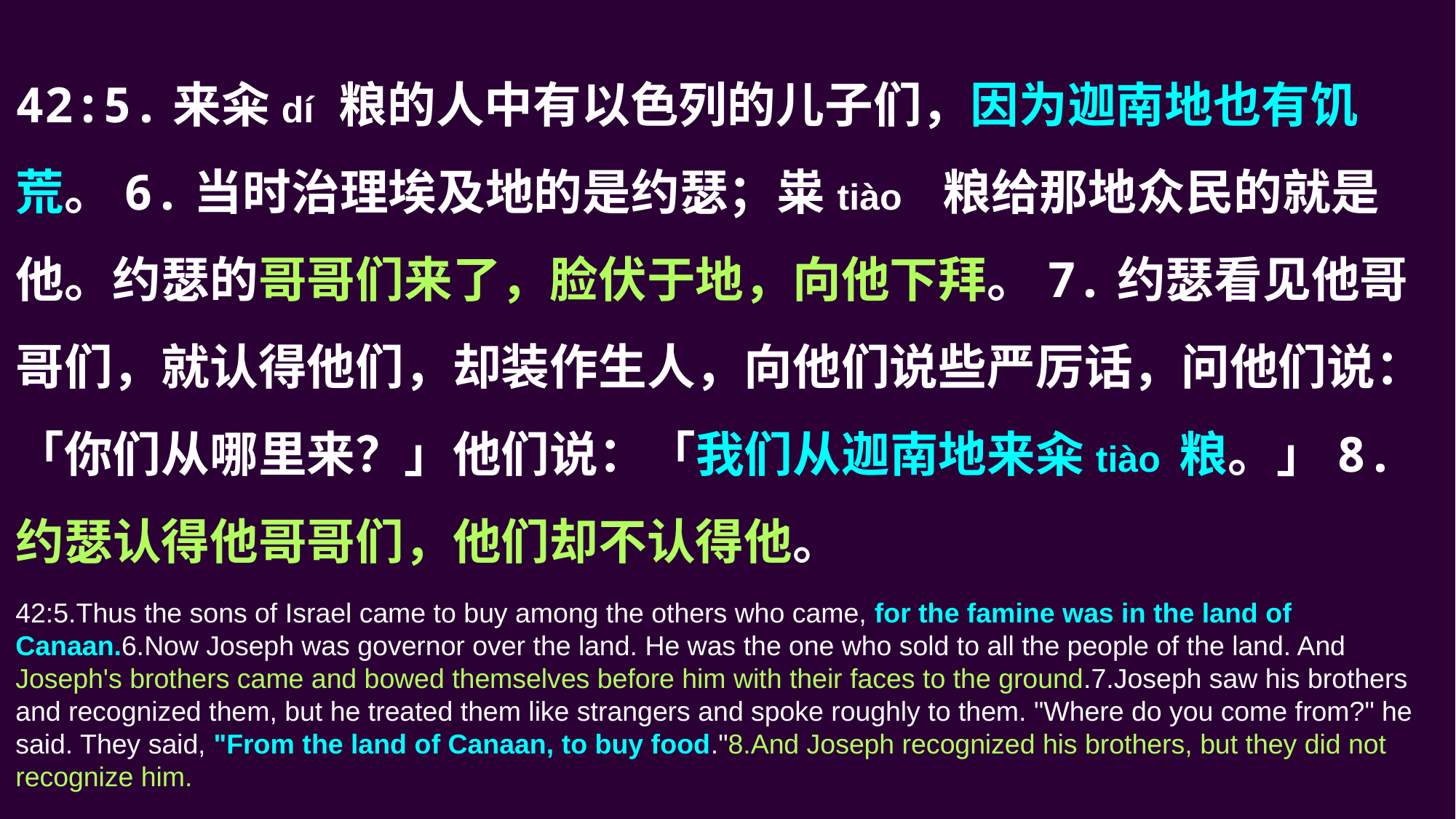

42:5.来籴dí 粮的人中有以色列的儿子们，因为迦南地也有饥荒。6.当时治理埃及地的是约瑟；粜tiào 粮给那地众民的就是他。约瑟的哥哥们来了，脸伏于地，向他下拜。7.约瑟看见他哥哥们，就认得他们，却装作生人，向他们说些严厉话，问他们说：「你们从哪里来？」他们说：「我们从迦南地来籴tiào 粮。」8.约瑟认得他哥哥们，他们却不认得他。
42:5.Thus the sons of Israel came to buy among the others who came, for the famine was in the land of Canaan.6.Now Joseph was governor over the land. He was the one who sold to all the people of the land. And Joseph's brothers came and bowed themselves before him with their faces to the ground.7.Joseph saw his brothers and recognized them, but he treated them like strangers and spoke roughly to them. "Where do you come from?" he said. They said, "From the land of Canaan, to buy food."8.And Joseph recognized his brothers, but they did not recognize him.